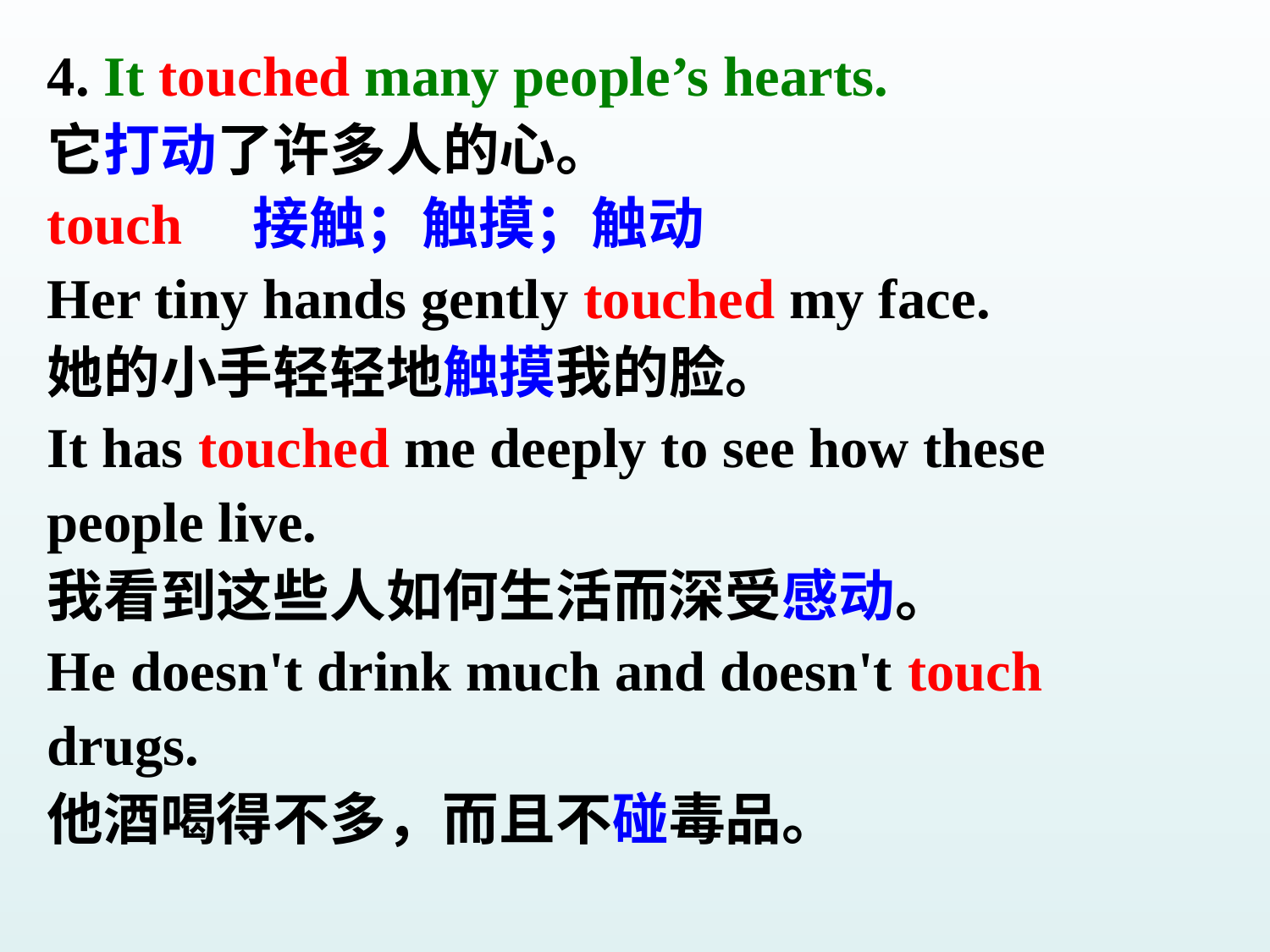

4. It touched many people’s hearts.
它打动了许多人的心。
touch    接触；触摸；触动
Her tiny hands gently touched my face.
她的小手轻轻地触摸我的脸。
It has touched me deeply to see how these
people live.
我看到这些人如何生活而深受感动。
He doesn't drink much and doesn't touch
drugs.
他酒喝得不多，而且不碰毒品。